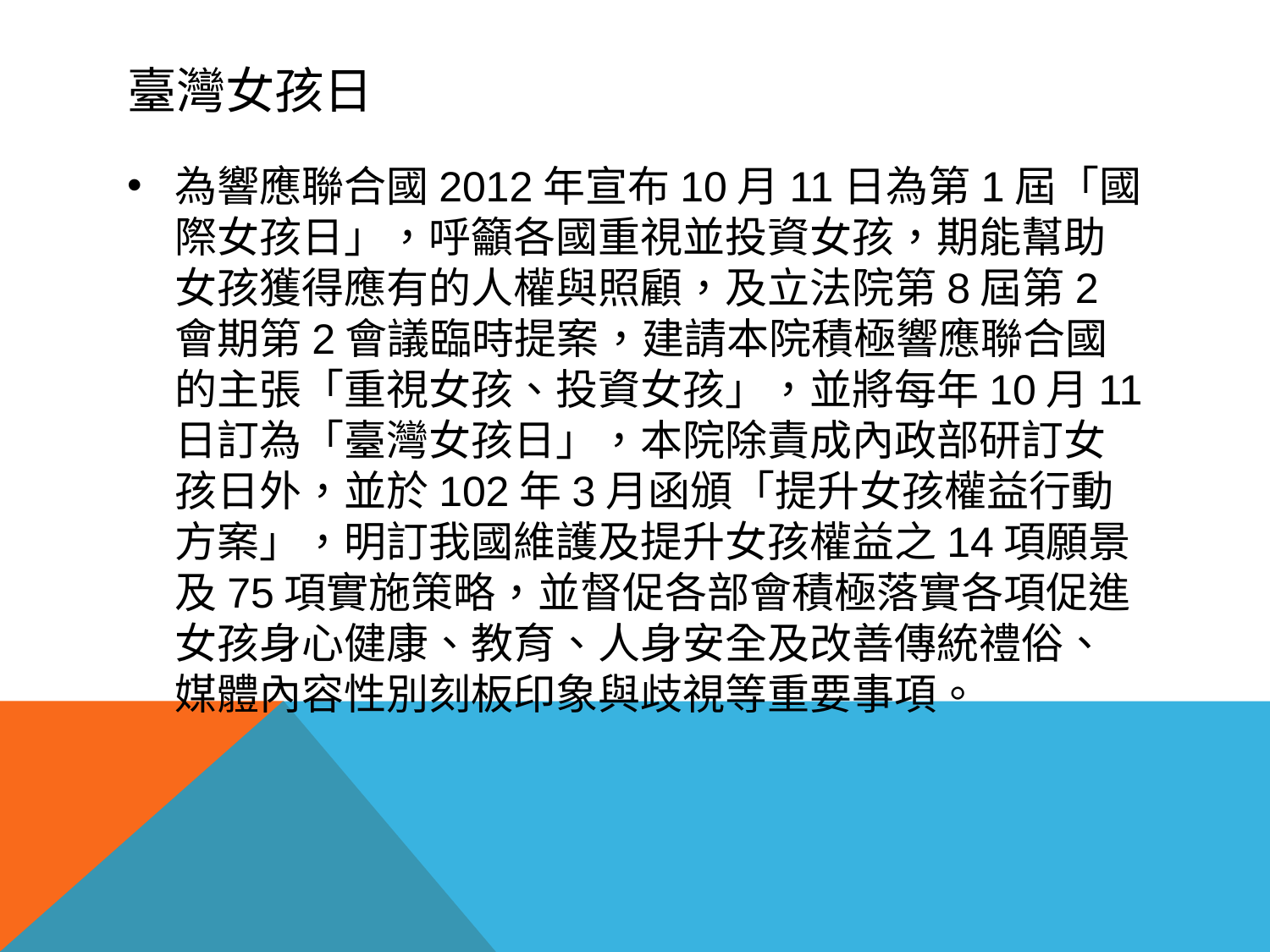

# 臺灣女孩日
為響應聯合國2012年宣布10月11日為第1屆「國際女孩日」，呼籲各國重視並投資女孩，期能幫助女孩獲得應有的人權與照顧，及立法院第8屆第2會期第2會議臨時提案，建請本院積極響應聯合國的主張「重視女孩、投資女孩」，並將每年10月11日訂為「臺灣女孩日」，本院除責成內政部研訂女孩日外，並於102年3月函頒「提升女孩權益行動方案」，明訂我國維護及提升女孩權益之14項願景及75項實施策略，並督促各部會積極落實各項促進女孩身心健康、教育、人身安全及改善傳統禮俗、媒體內容性別刻板印象與歧視等重要事項。